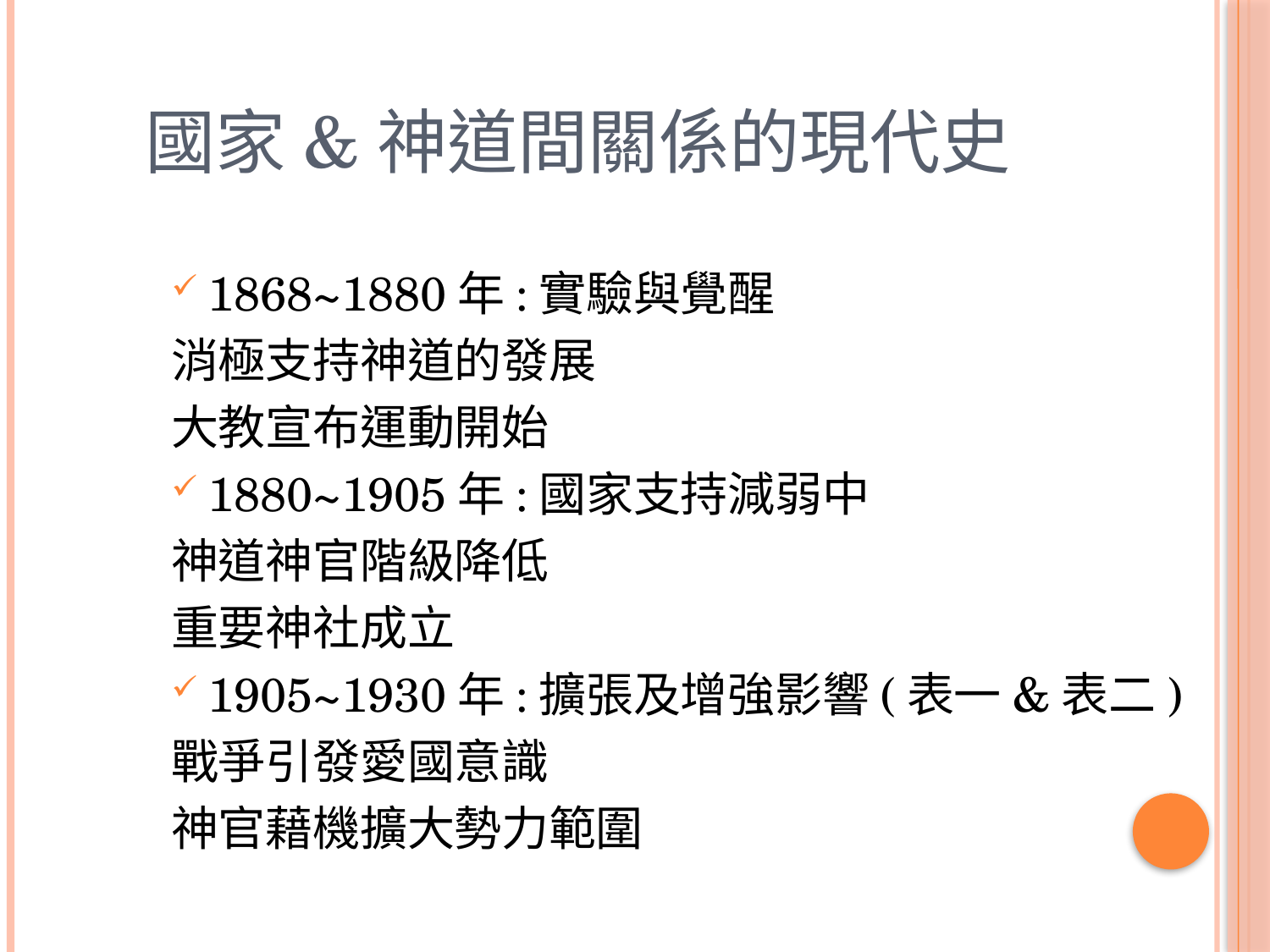

# 國家&神道間關係的現代史

1868~1880年:實驗與覺醒
消極支持神道的發展
大教宣布運動開始
1880~1905年:國家支持減弱中
神道神官階級降低
重要神社成立
1905~1930年:擴張及增強影響(表一&表二)
戰爭引發愛國意識
神官藉機擴大勢力範圍